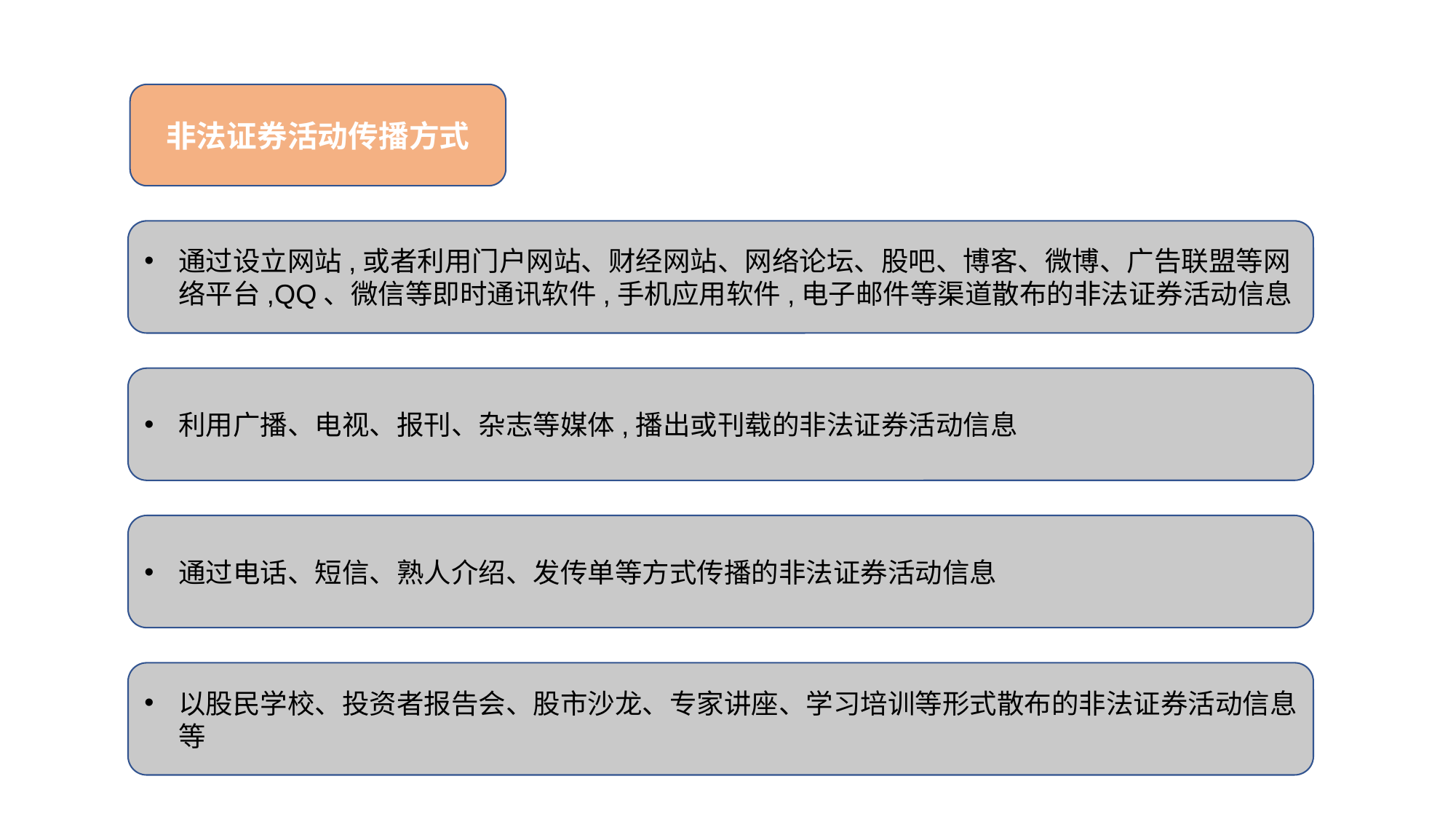

非法证券活动传播方式
通过设立网站,或者利用门户网站、财经网站、网络论坛、股吧、博客、微博、广告联盟等网络平台,QQ、微信等即时通讯软件,手机应用软件,电子邮件等渠道散布的非法证券活动信息
利用广播、电视、报刊、杂志等媒体,播出或刊载的非法证券活动信息
通过电话、短信、熟人介绍、发传单等方式传播的非法证券活动信息
以股民学校、投资者报告会、股市沙龙、专家讲座、学习培训等形式散布的非法证券活动信息等